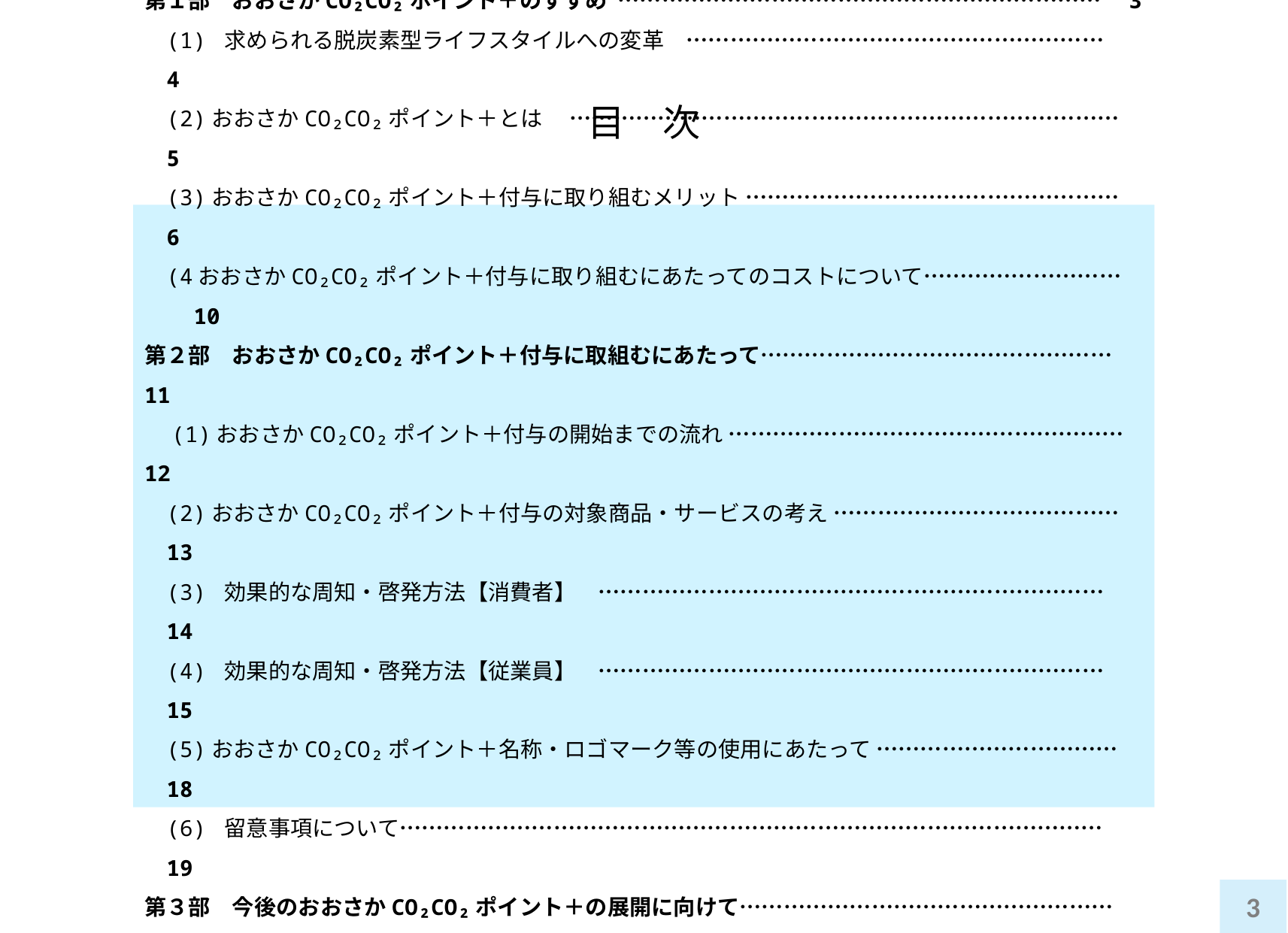

目　次
第１部　おおさかCO₂CO₂ポイント＋のすすめ  …………………………………………………………　3
(1) 求められる脱炭素型ライフスタイルへの変革　…………………………………………………　4
(2)おおさかCO₂CO₂ポイント＋とは　 …………………………………………………………………　5
(3)おおさかCO₂CO₂ポイント＋付与に取り組むメリット ……………………………………………　6
(4おおさかCO₂CO₂ポイント＋付与に取り組むにあたってのコストについて………………………　10
第２部　おおさかCO₂CO₂ポイント＋付与に取組むにあたって…………………………………………　11
　(1)おおさかCO₂CO₂ポイント＋付与の開始までの流れ ………………………………………………  12
(2)おおさかCO₂CO₂ポイント＋付与の対象商品・サービスの考え …………………………………　13
(3) 効果的な周知・啓発方法【消費者】　……………………………………………………………　14
(4) 効果的な周知・啓発方法【従業員】　……………………………………………………………　15
(5)おおさかCO₂CO₂ポイント＋名称・ロゴマーク等の使用にあたって ……………………………　18
(6) 留意事項について……………………………………………………………………………………　19
第３部　今後のおおさかCO₂CO₂ポイント＋の展開に向けて……………………………………………　20
第４部　おおさかCO₂CO₂ポイント＋付与の実施事業者の事例紹………………………………………別紙
3